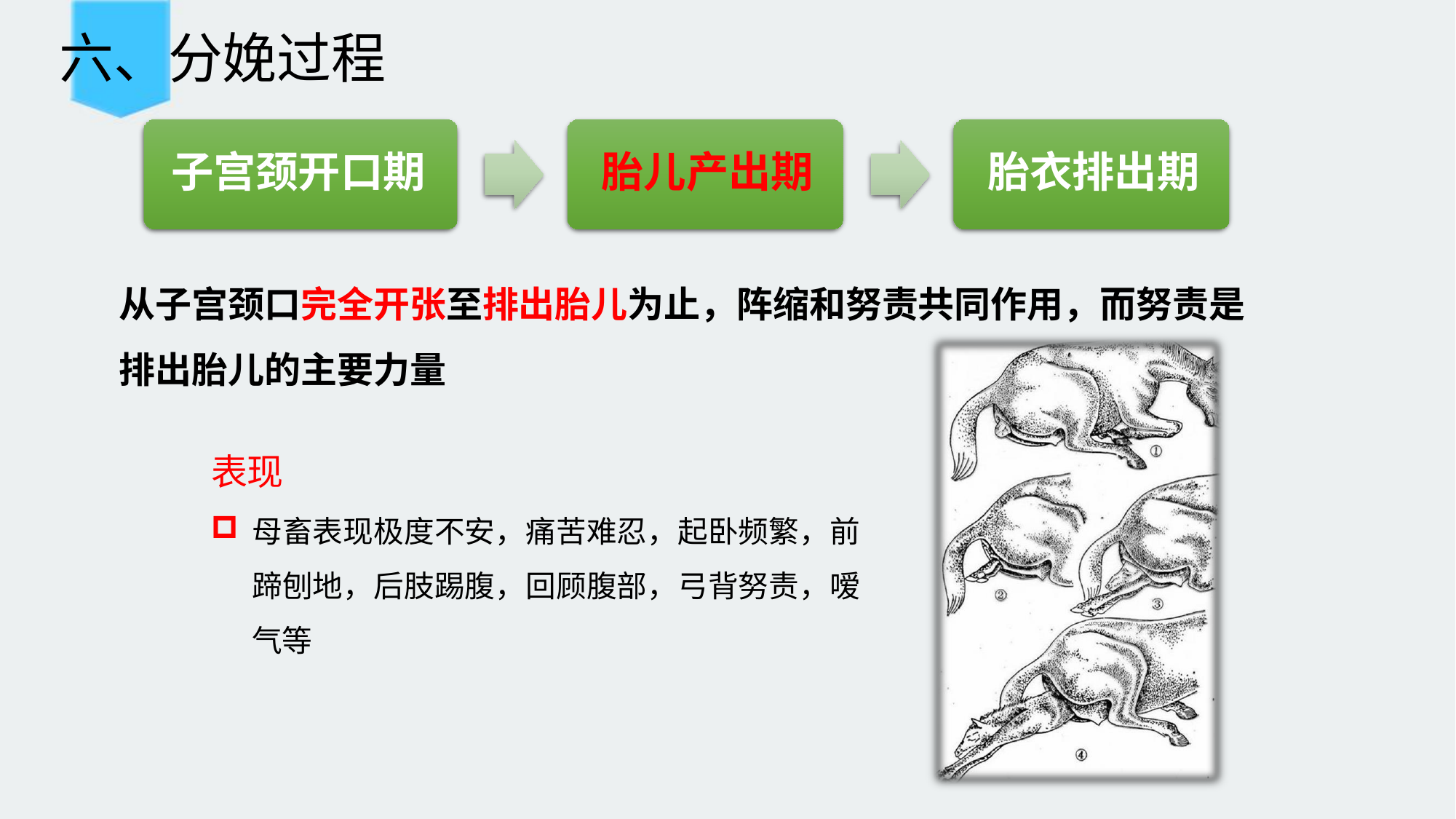

# 六、分娩过程

子宫颈开口期	胎儿产出期	胎衣排出期

从子宫颈口完全开张至排出胎儿为止，阵缩和努责共同作用，而努责是
排出胎儿的主要力量

表现
母畜表现极度不安，痛苦难忍，起卧频繁，前 蹄刨地，后肢踢腹，回顾腹部，弓背努责，嗳 气等